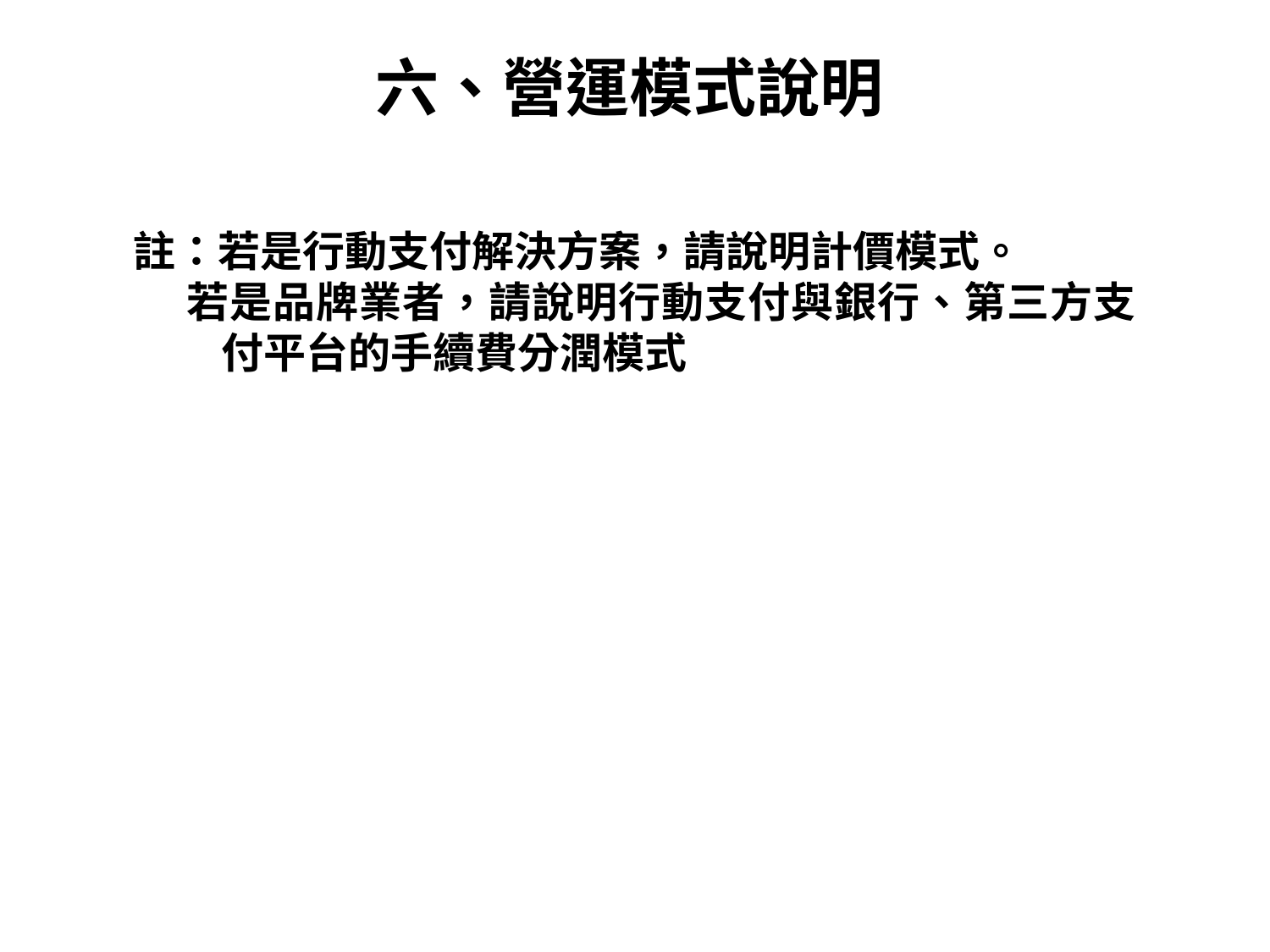

六、營運模式說明
註：若是行動支付解決方案，請說明計價模式。
    若是品牌業者，請說明行動支付與銀行、第三方支付平台的手續費分潤模式